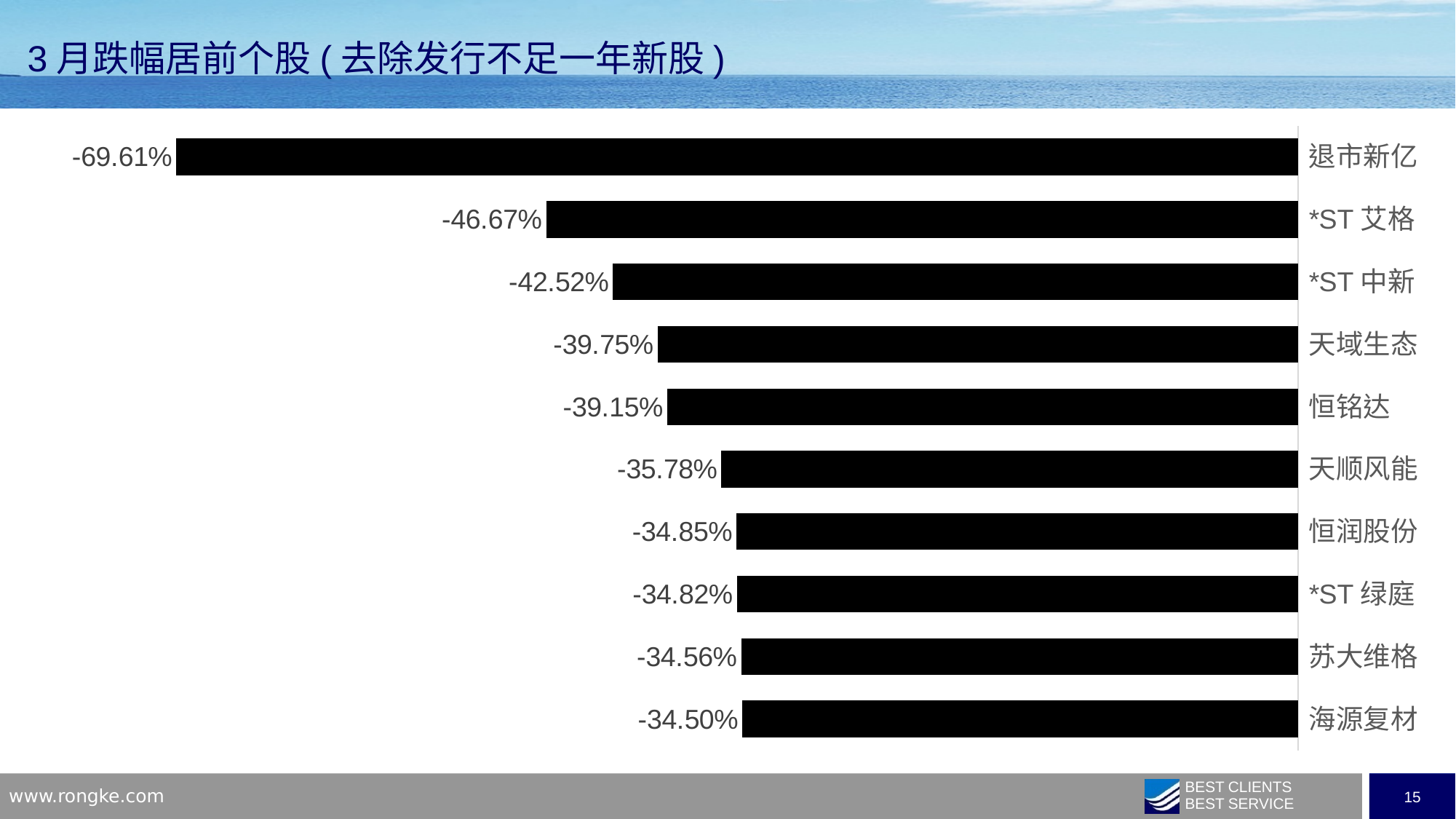

3月跌幅居前个股(去除发行不足一年新股)

### Chart

| Category | 系列 1 |
|---|---|
| 海源复材 | -0.344992 |
| 苏大维格 | -0.34563000000000005 |
| *ST绿庭 | -0.34821399999999997 |
| 恒润股份 | -0.348525 |
| 天顺风能 | -0.357834 |
| 恒铭达 | -0.39150199999999996 |
| 天域生态 | -0.397495 |
| *ST中新 | -0.42515000000000003 |
| *ST艾格 | -0.466667 |
| 退市新亿 | -0.696078 |